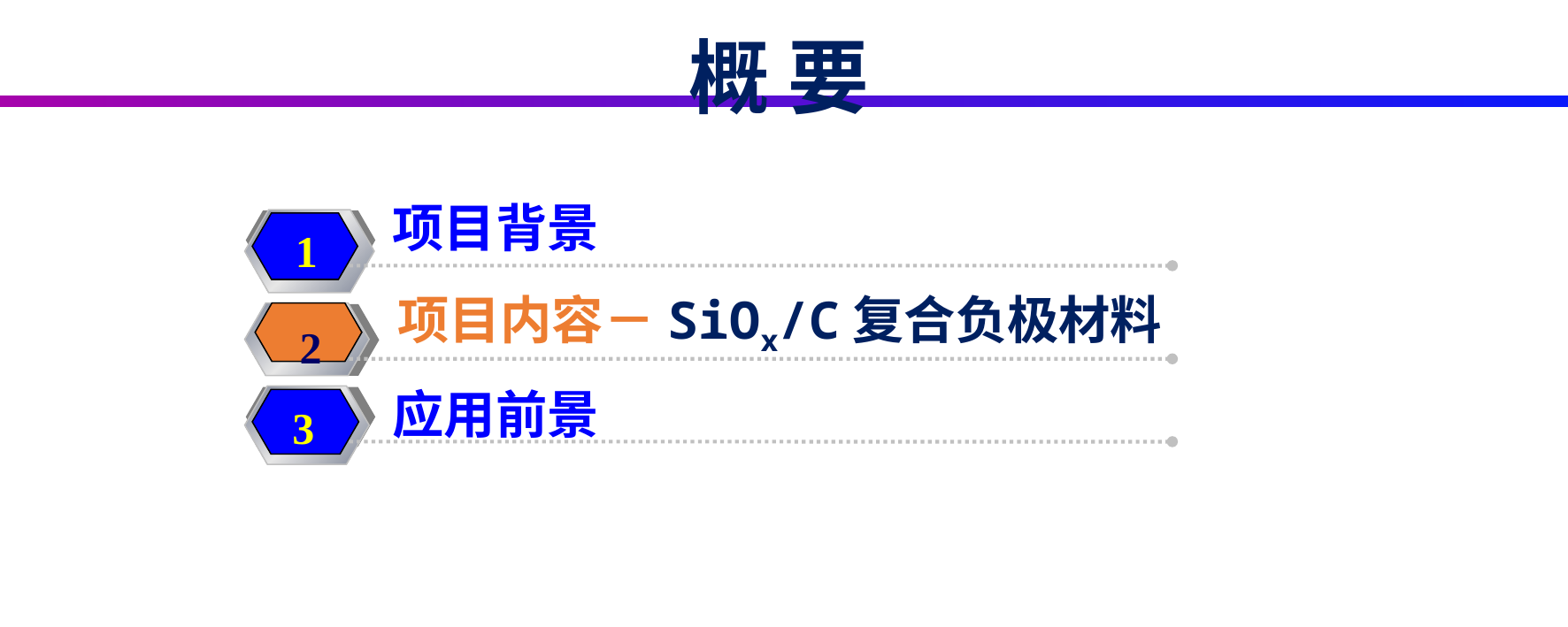

概 要

项目背景

1

项目内容－SiOx/C复合负极材料

2

应用前景

3